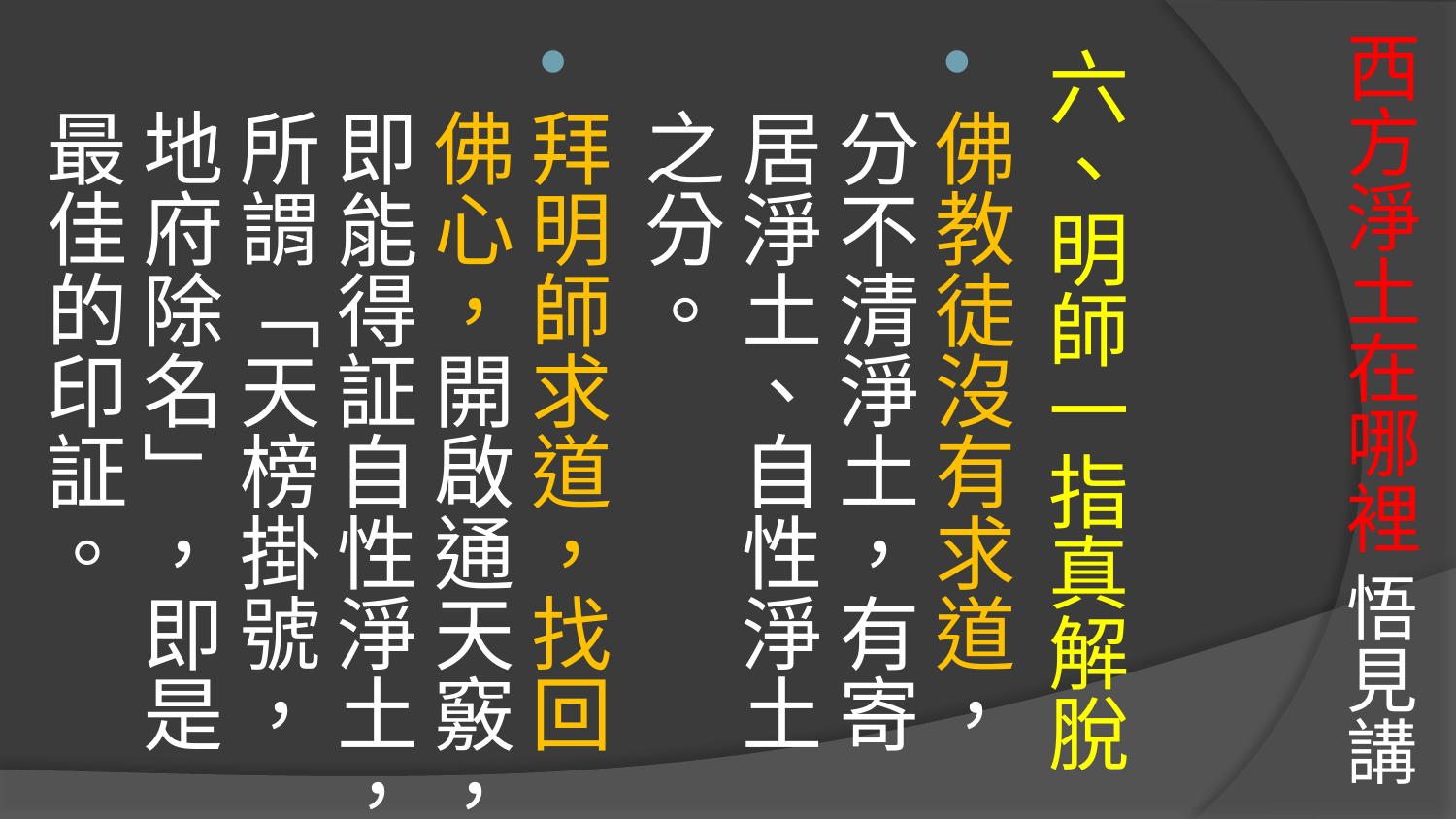

# 西方淨土在哪裡 悟見講
六、明師一指真解脫
佛教徒沒有求道，分不清淨土，有寄居淨土、自性淨土之分。
拜明師求道，找回佛心，開啟通天竅，即能得証自性淨土，所謂「天榜掛號，地府除名」，即是最佳的印証。